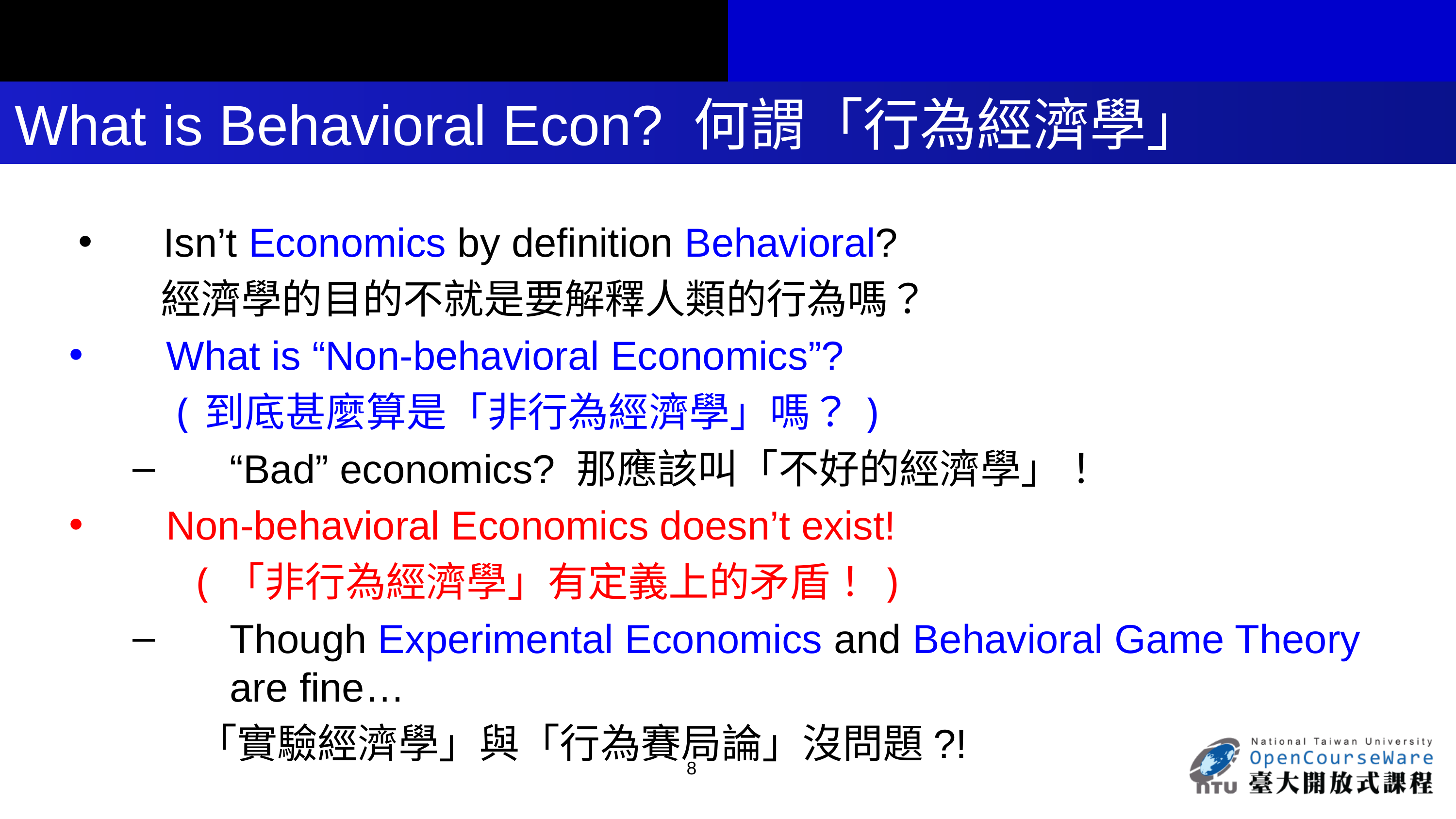

# What is Behavioral Econ? 何謂「行為經濟學」
Isn’t Economics by definition Behavioral?
        經濟學的目的不就是要解釋人類的行為嗎？
What is “Non-behavioral Economics”?
         (到底甚麼算是「非行為經濟學」嗎？)
“Bad” economics? 那應該叫「不好的經濟學」！
Non-behavioral Economics doesn’t exist!
     (「非行為經濟學」有定義上的矛盾！)
Though Experimental Economics and Behavioral Game Theory are fine…
「實驗經濟學」與「行為賽局論」沒問題?!